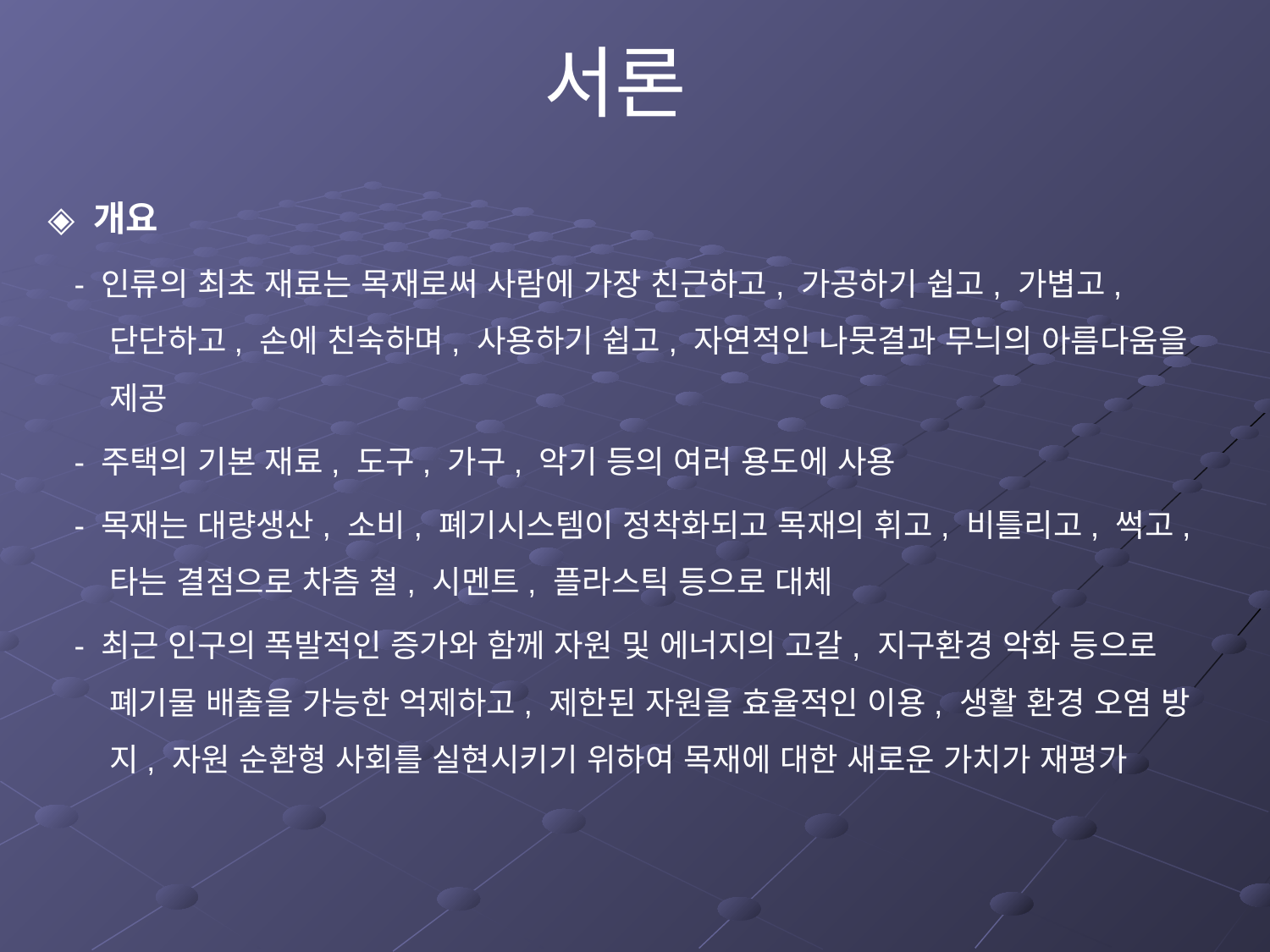

서론
◈ 개요
   - 인류의 최초 재료는 목재로써 사람에 가장 친근하고, 가공하기 쉽고, 가볍고, 단단하고, 손에 친숙하며, 사용하기 쉽고, 자연적인 나뭇결과 무늬의 아름다움을 제공
   - 주택의 기본 재료, 도구, 가구, 악기 등의 여러 용도에 사용
   - 목재는 대량생산, 소비, 폐기시스템이 정착화되고 목재의 휘고, 비틀리고, 썩고, 타는 결점으로 차츰 철, 시멘트, 플라스틱 등으로 대체
   - 최근 인구의 폭발적인 증가와 함께 자원 및 에너지의 고갈, 지구환경 악화 등으로 폐기물 배출을 가능한 억제하고, 제한된 자원을 효율적인 이용, 생활 환경 오염 방지, 자원 순환형 사회를 실현시키기 위하여 목재에 대한 새로운 가치가 재평가